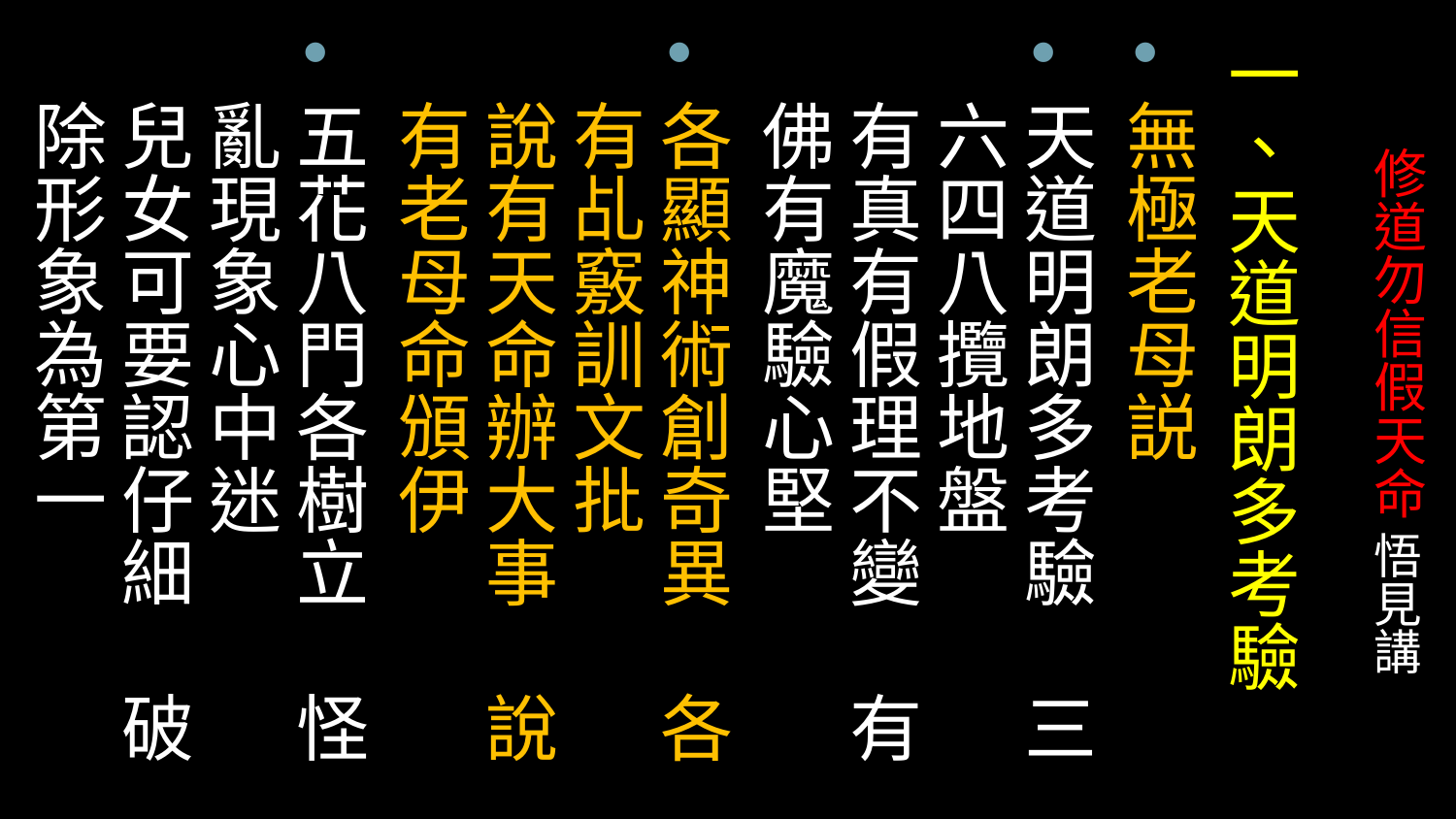

一、天道明朗多考驗
無極老母説
天道明朗多考驗     三六四八攬地盤
有真有假理不變     有佛有魔驗心堅
各顯神術創奇異     各有乩竅訓文批
說有天命辦大事     說有老母命頒伊
五花八門各樹立     怪亂現象心中迷
兒女可要認仔細     破除形象為第一
# 修道勿信假天命 悟見講